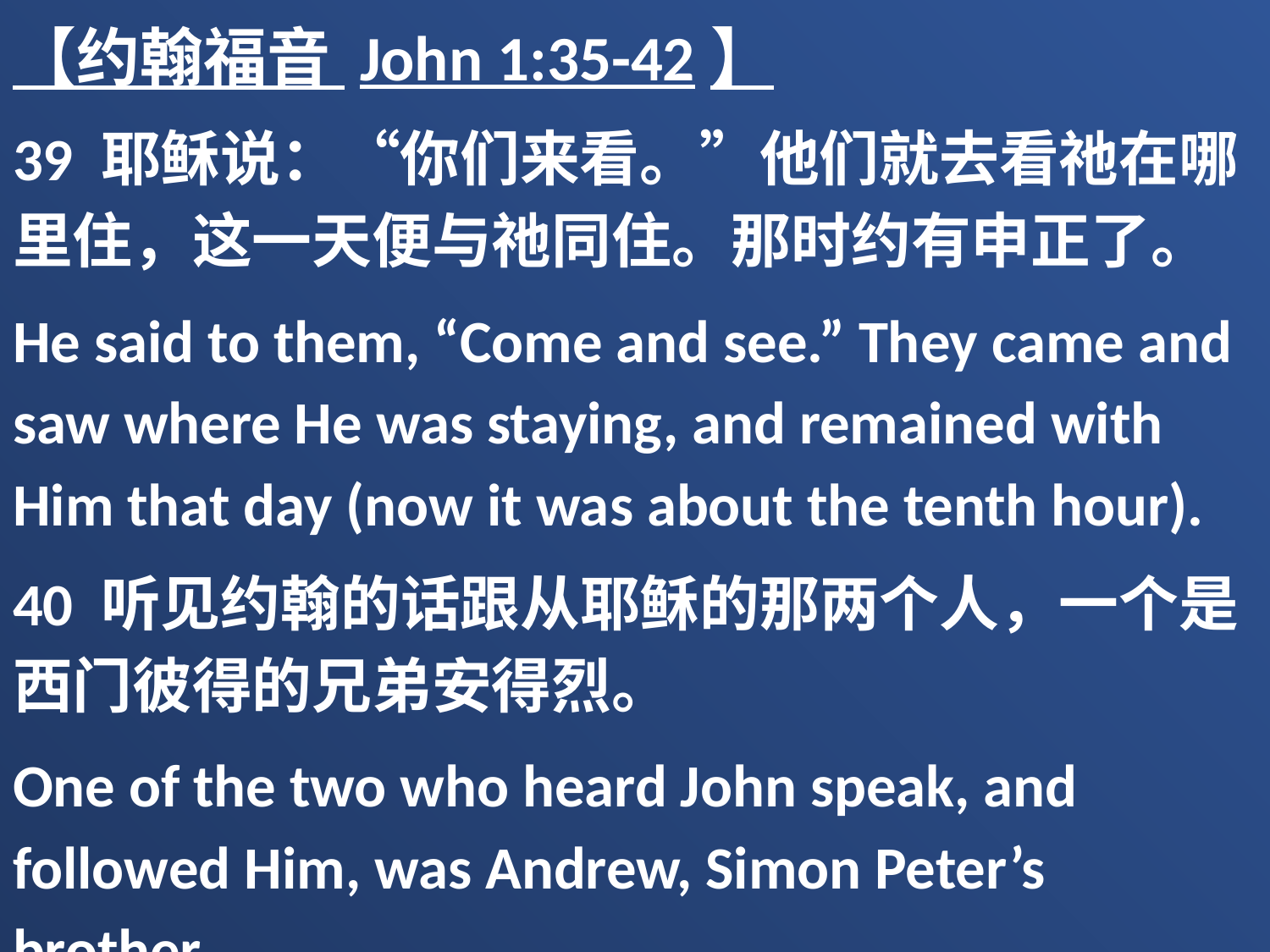

【约翰福音 John 1:35-42】
39 耶稣说：“你们来看。”他们就去看祂在哪里住，这一天便与祂同住。那时约有申正了。
He said to them, “Come and see.” They came and saw where He was staying, and remained with Him that day (now it was about the tenth hour).
40 听见约翰的话跟从耶稣的那两个人，一个是西门彼得的兄弟安得烈。
One of the two who heard John speak, and followed Him, was Andrew, Simon Peter’s brother.